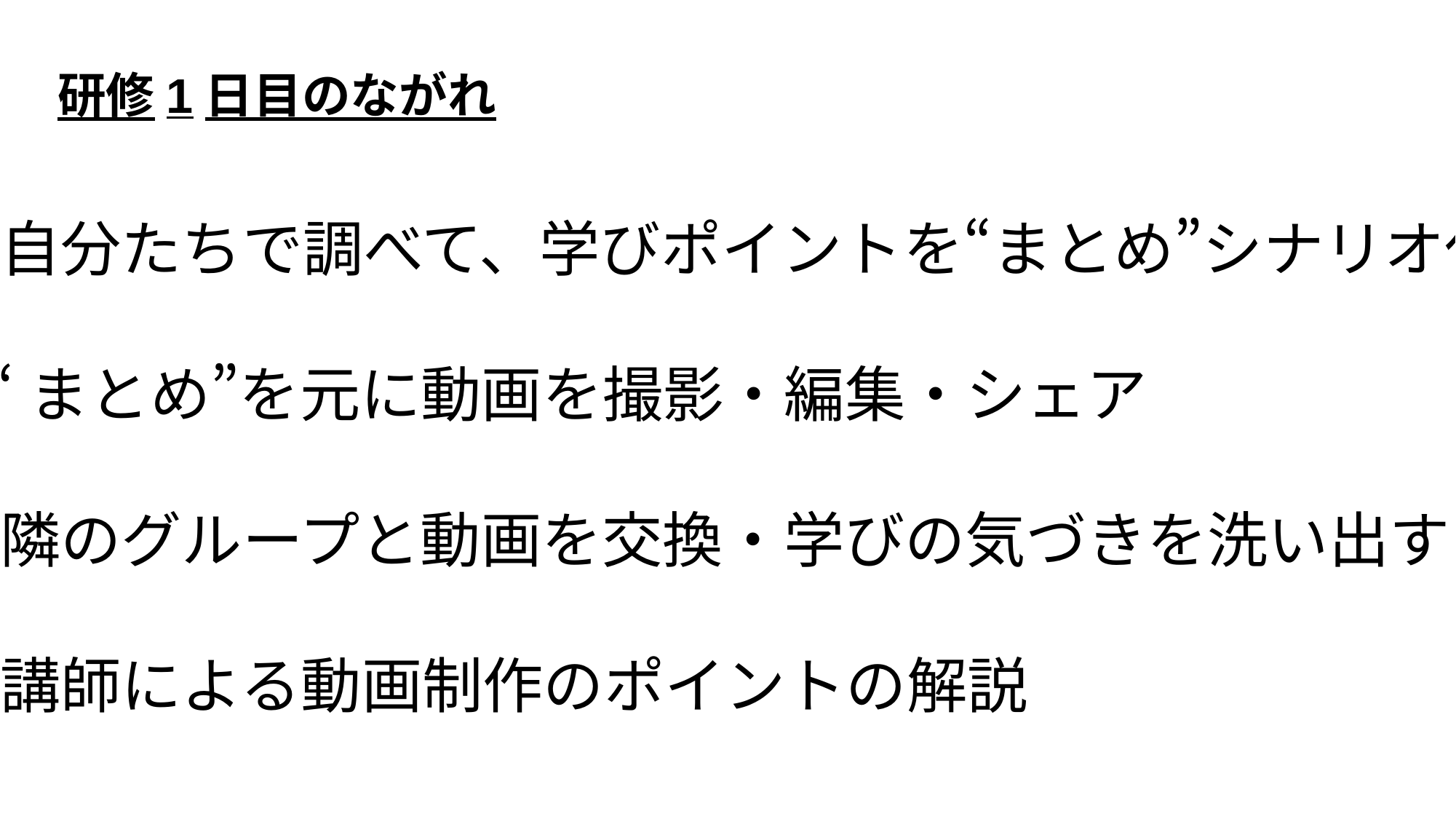

研修1日目のながれ
①自分たちで調べて、学びポイントを“まとめ”シナリオ化
↓
②“まとめ”を元に動画を撮影・編集・シェア
↓
③隣のグループと動画を交換・学びの気づきを洗い出す
↓
④講師による動画制作のポイントの解説